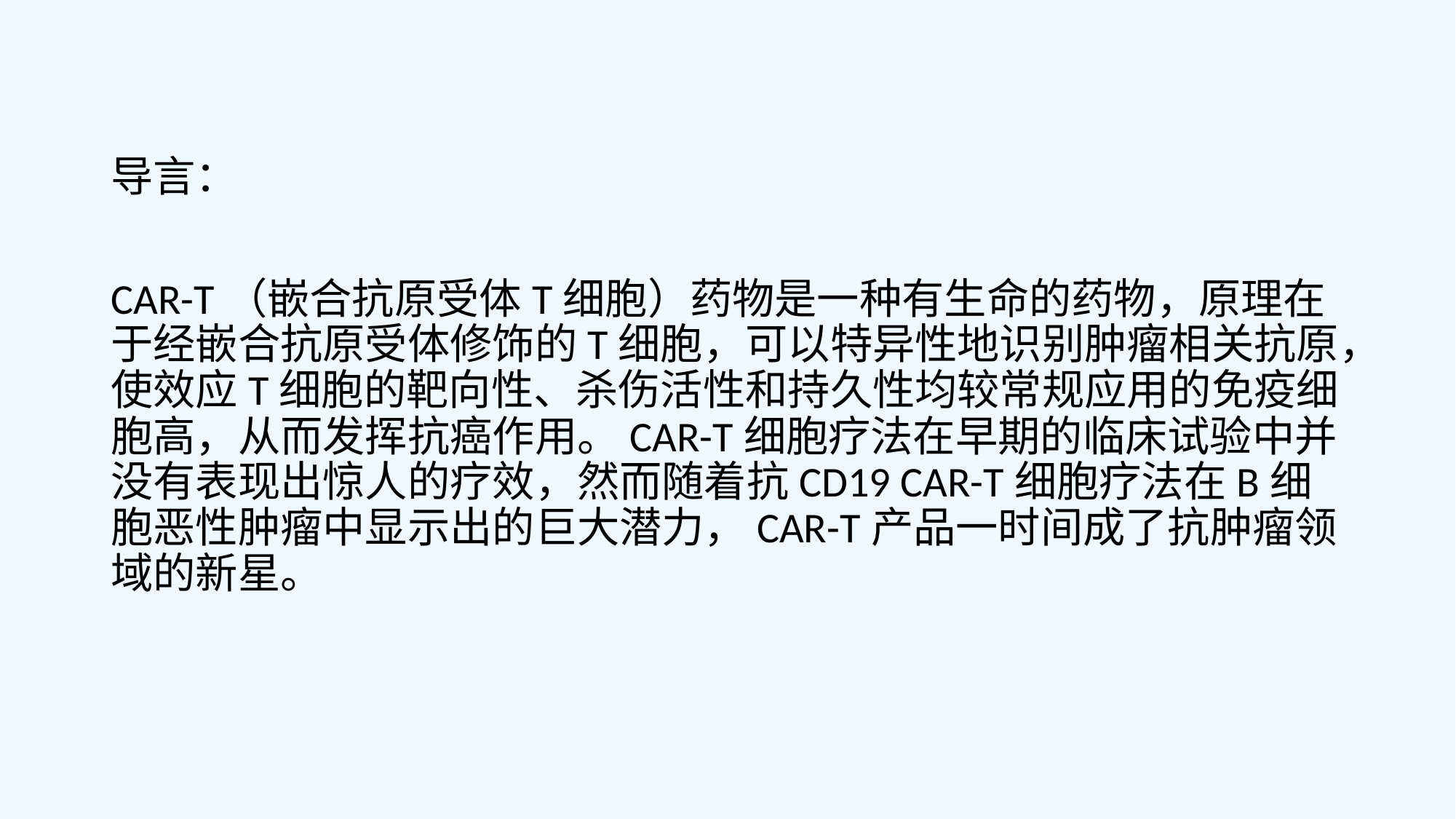

导言：

CAR-T（嵌合抗原受体T细胞）药物是一种有生命的药物，原理在于经嵌合抗原受体修饰的T细胞，可以特异性地识别肿瘤相关抗原，使效应T细胞的靶向性、杀伤活性和持久性均较常规应用的免疫细胞高，从而发挥抗癌作用。CAR-T细胞疗法在早期的临床试验中并没有表现出惊人的疗效，然而随着抗CD19 CAR-T细胞疗法在B细胞恶性肿瘤中显示出的巨大潜力，CAR-T产品一时间成了抗肿瘤领域的新星。